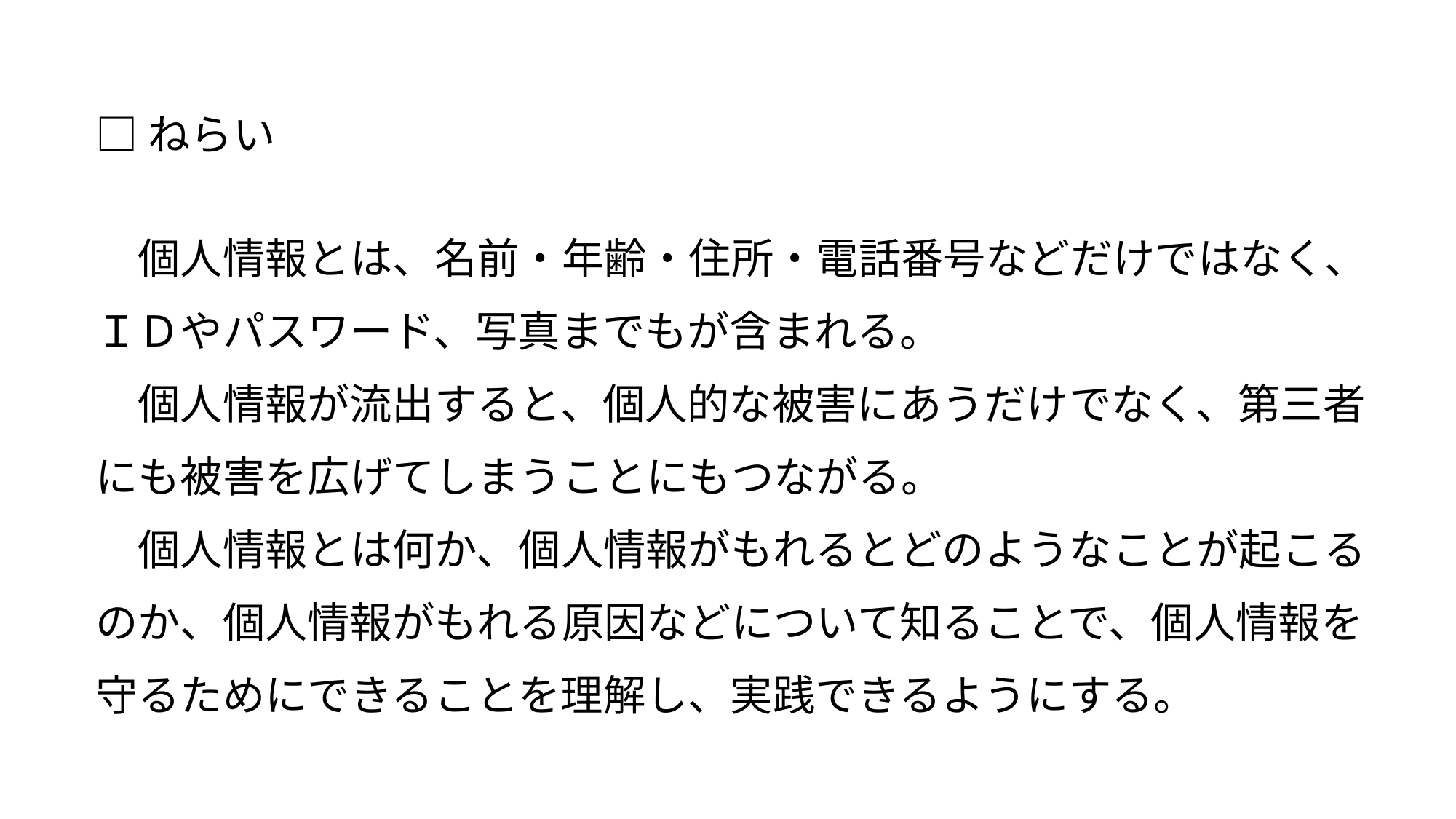

□ねらい

　個人情報とは、名前・年齢・住所・電話番号などだけではなく、
ＩＤやパスワード、写真までもが含まれる。
　個人情報が流出すると、個人的な被害にあうだけでなく、第三者にも被害を広げてしまうことにもつながる。
　個人情報とは何か、個人情報がもれるとどのようなことが起こるのか、個人情報がもれる原因などについて知ることで、個人情報を守るためにできることを理解し、実践できるようにする。